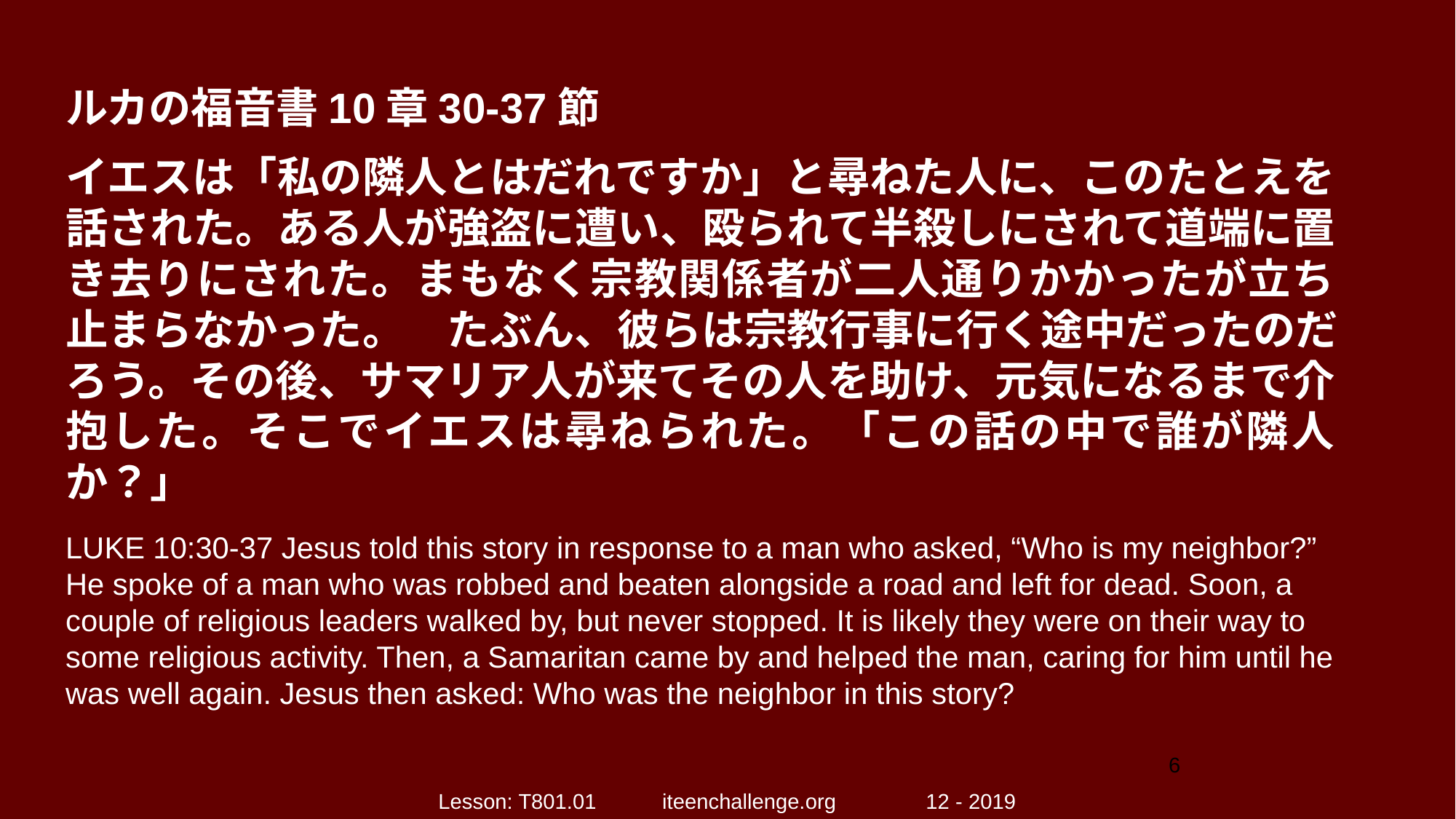

ルカの福音書10章30-37節
イエスは「私の隣人とはだれですか」と尋ねた人に、このたとえを話された。ある人が強盗に遭い、殴られて半殺しにされて道端に置き去りにされた。まもなく宗教関係者が二人通りかかったが立ち止まらなかった。　たぶん、彼らは宗教行事に行く途中だったのだろう。その後、サマリア人が来てその人を助け、元気になるまで介抱した。そこでイエスは尋ねられた。「この話の中で誰が隣人か？」

LUKE 10:30-37 Jesus told this story in response to a man who asked, “Who is my neighbor?” He spoke of a man who was robbed and beaten alongside a road and left for dead. Soon, a couple of religious leaders walked by, but never stopped. It is likely they were on their way to some religious activity. Then, a Samaritan came by and helped the man, caring for him until he was well again. Jesus then asked: Who was the neighbor in this story?
6
Lesson: T801.01           iteenchallenge.org               12 - 2019